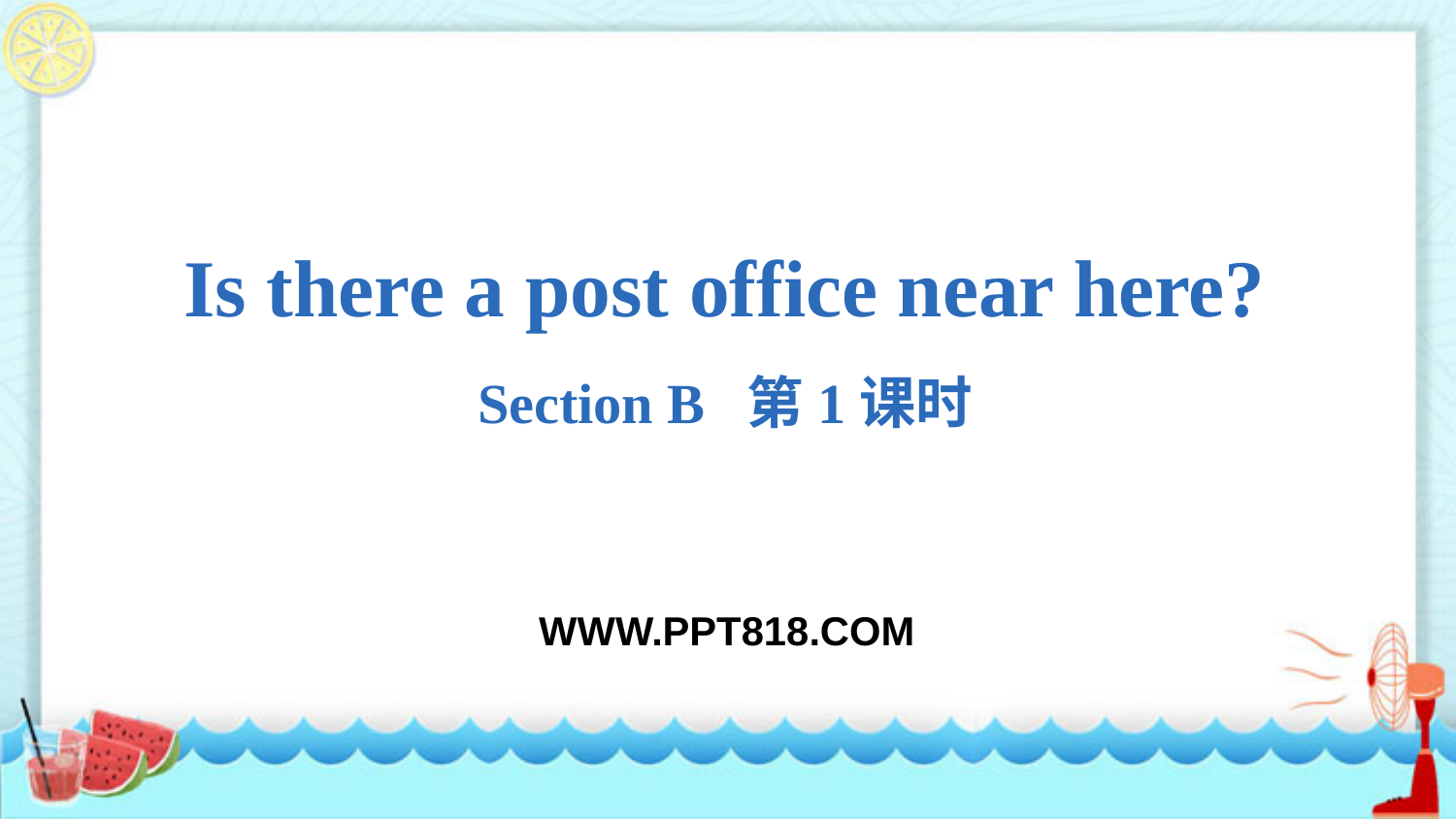

Is there a post office near here?
Section B  第1课时
WWW.PPT818.COM